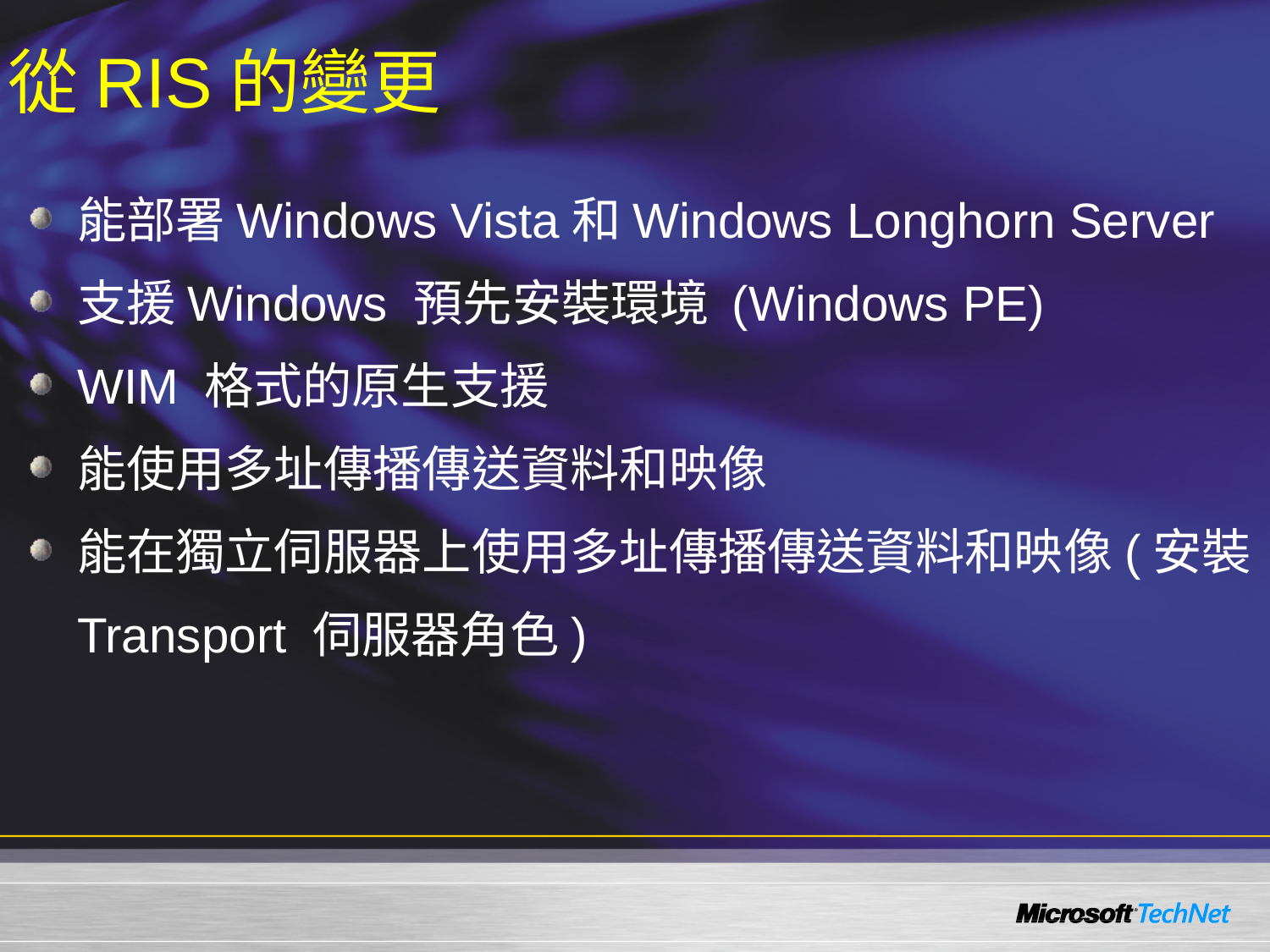

# 從RIS的變更
能部署Windows Vista和Windows Longhorn Server
支援Windows 預先安裝環境 (Windows PE)
WIM 格式的原生支援
能使用多址傳播傳送資料和映像
能在獨立伺服器上使用多址傳播傳送資料和映像(安裝Transport 伺服器角色)